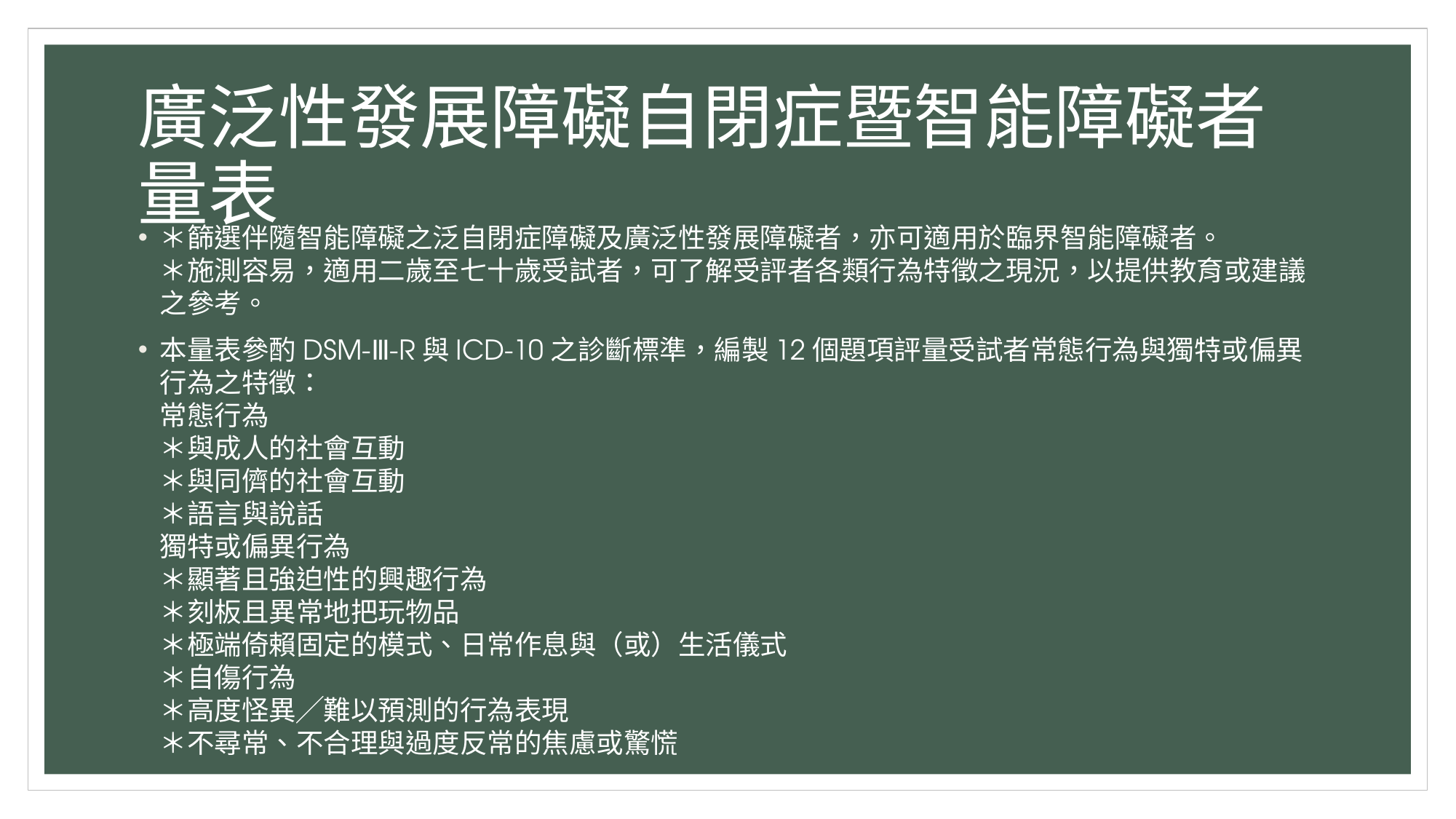

# 廣泛性發展障礙自閉症暨智能障礙者量表
＊篩選伴隨智能障礙之泛自閉症障礙及廣泛性發展障礙者，亦可適用於臨界智能障礙者。
＊施測容易，適用二歲至七十歲受試者，可了解受評者各類行為特徵之現況，以提供教育或建議之參考。
本量表參酌DSM-Ⅲ-R與ICD-10之診斷標準，編製12個題項評量受試者常態行為與獨特或偏異行為之特徵：
常態行為
＊與成人的社會互動
＊與同儕的社會互動
＊語言與說話
獨特或偏異行為
＊顯著且強迫性的興趣行為
＊刻板且異常地把玩物品
＊極端倚賴固定的模式、日常作息與（或）生活儀式
＊自傷行為
＊高度怪異╱難以預測的行為表現
＊不尋常、不合理與過度反常的焦慮或驚慌